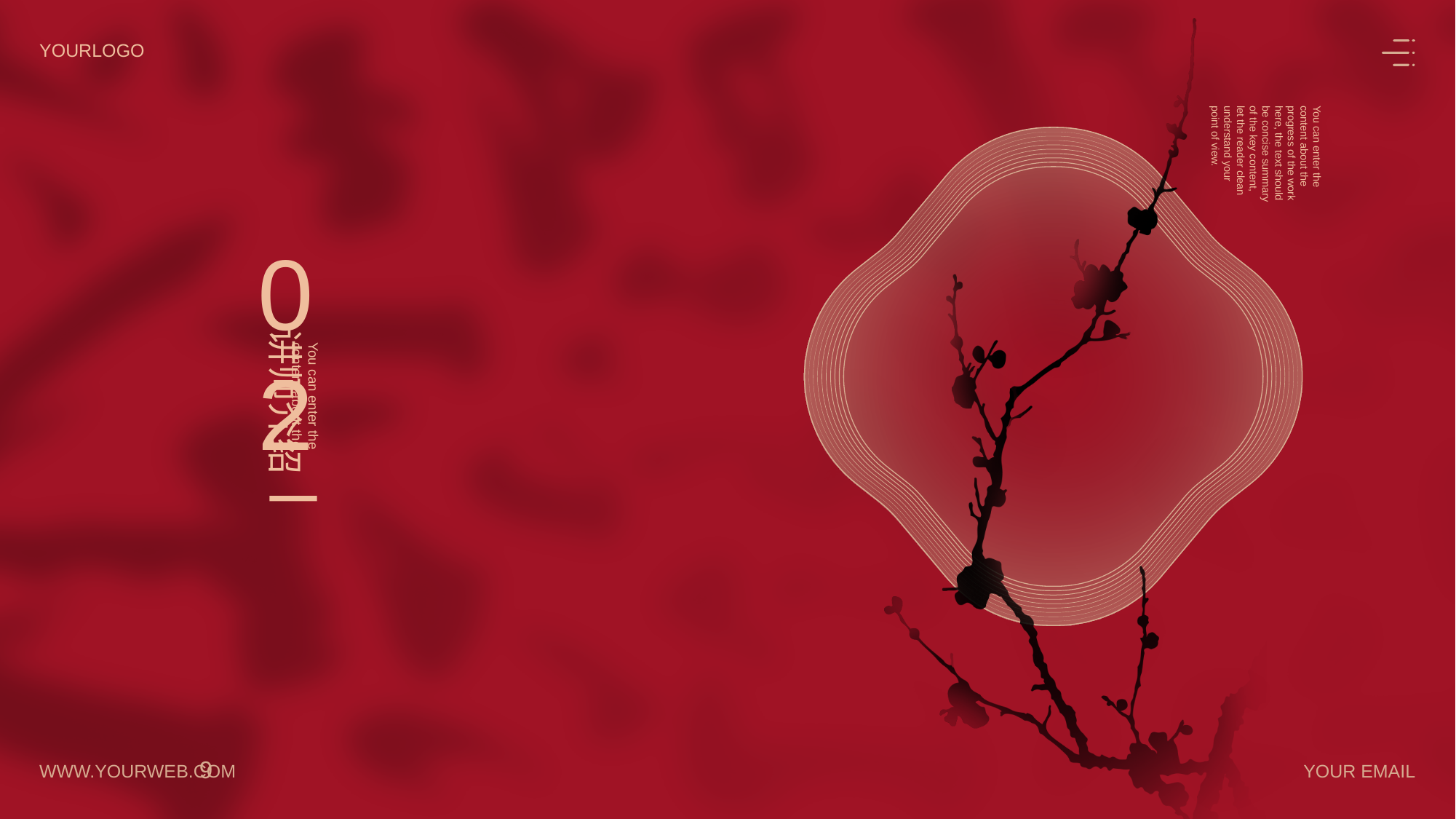

02
讲师介绍
You can enter the content about the

9